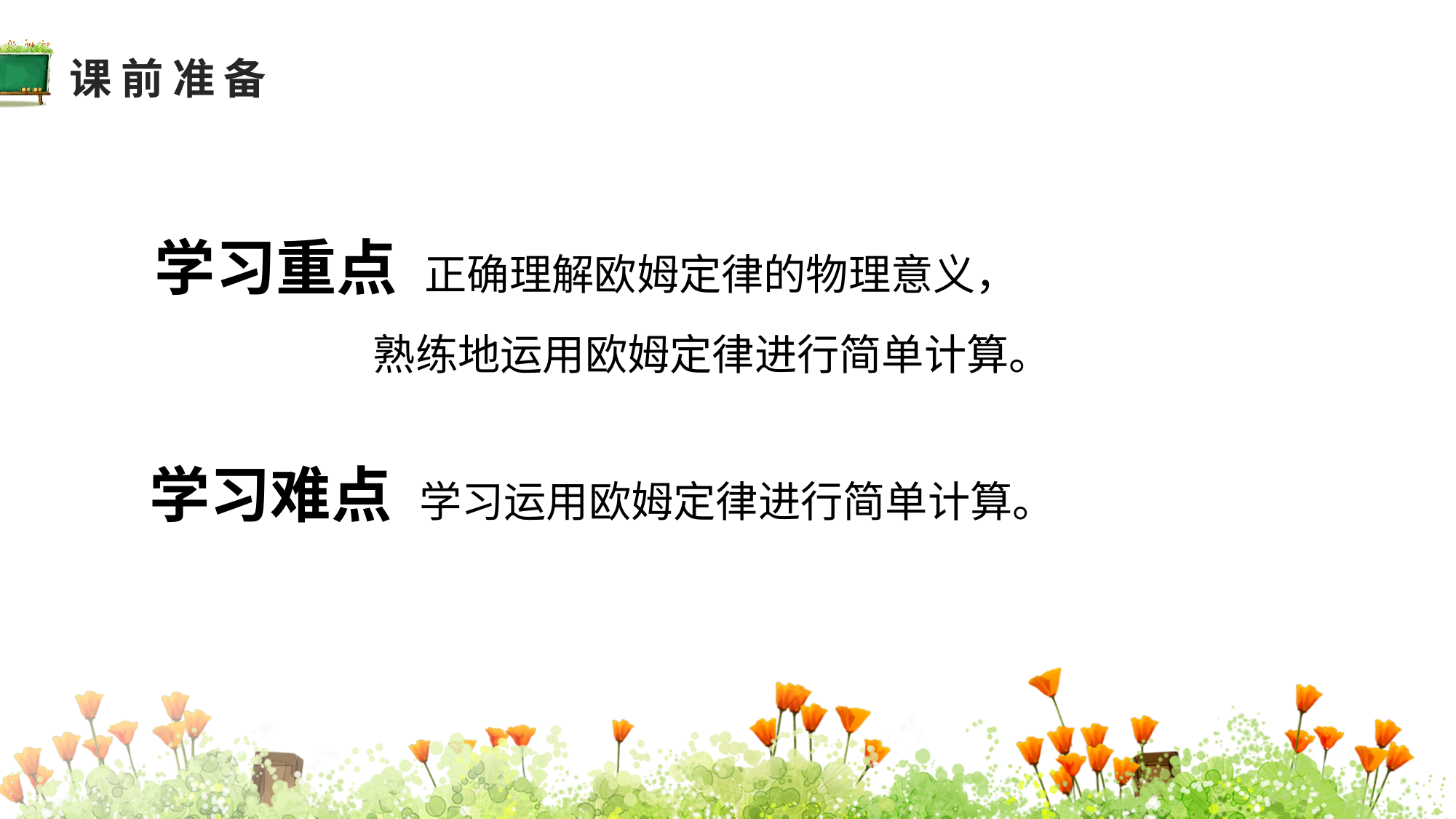

课前准备
学习重点  正确理解欧姆定律的物理意义，
                      熟练地运用欧姆定律进行简单计算。
教学分析
学习难点  学习运用欧姆定律进行简单计算。